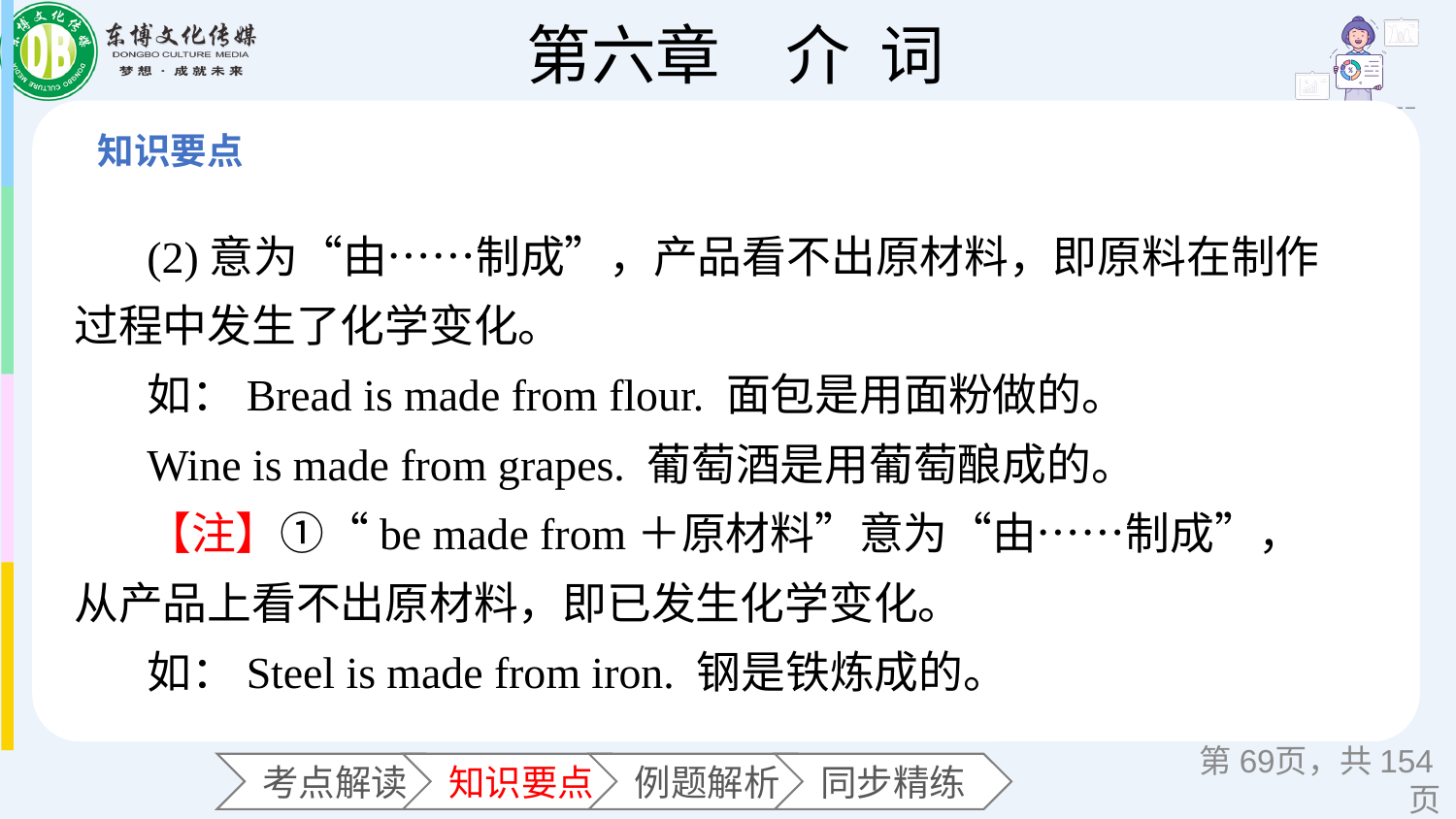

(2)意为“由……制成”，产品看不出原材料，即原料在制作过程中发生了化学变化。
如：Bread is made from flour. 面包是用面粉做的。
Wine is made from grapes. 葡萄酒是用葡萄酿成的。
【注】①“be made from＋原材料”意为“由……制成”，从产品上看不出原材料，即已发生化学变化。
如：Steel is made from iron. 钢是铁炼成的。
第69页，共154页